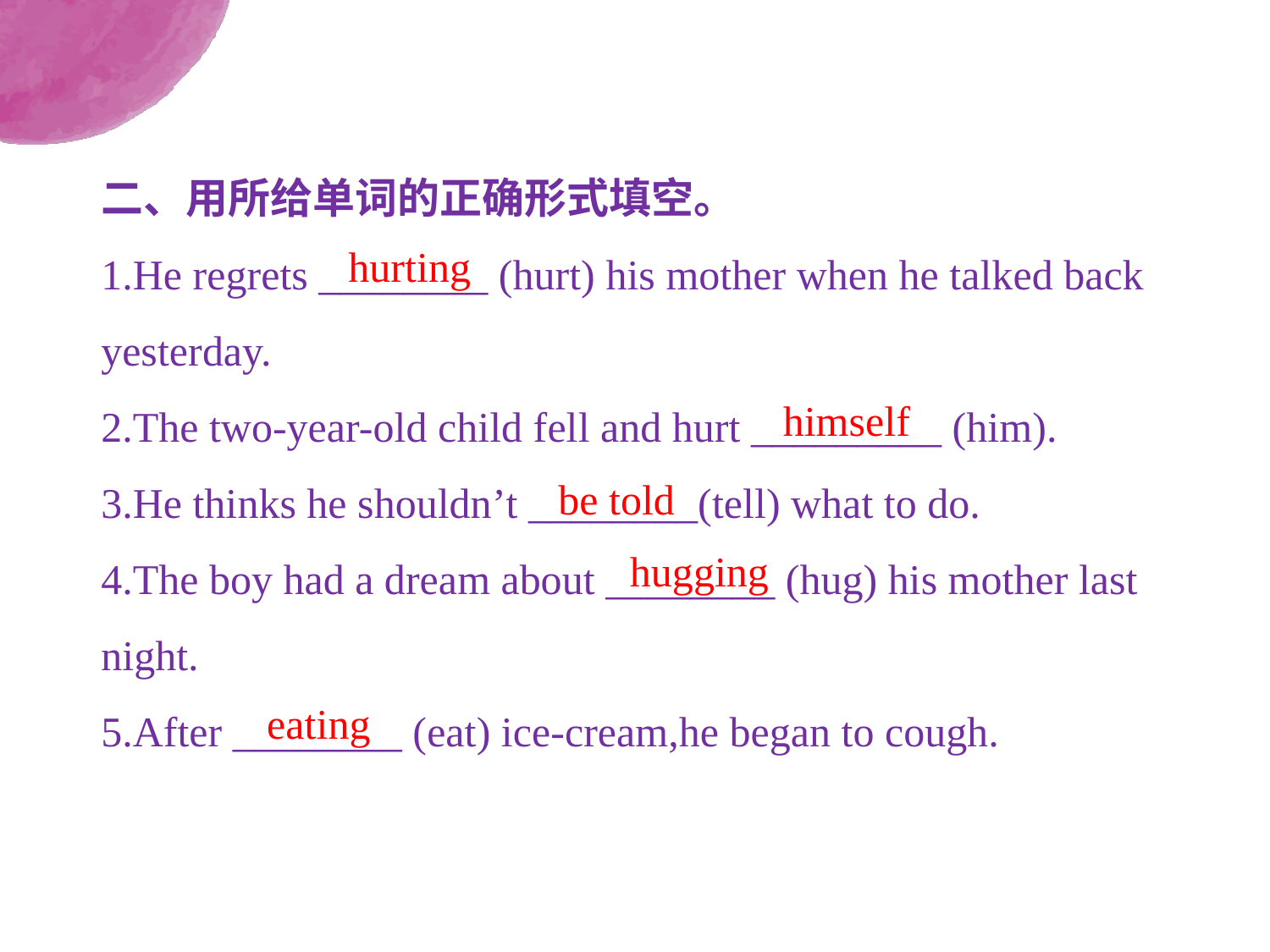

二、用所给单词的正确形式填空。
1.He regrets ________ (hurt) his mother when he talked back yesterday.
2.The two-year-old child fell and hurt _________ (him).
3.He thinks he shouldn’t ________(tell) what to do.
4.The boy had a dream about ________ (hug) his mother last night.
5.After ________ (eat) ice-cream,he began to cough.
hurting
himself
be told
hugging
eating